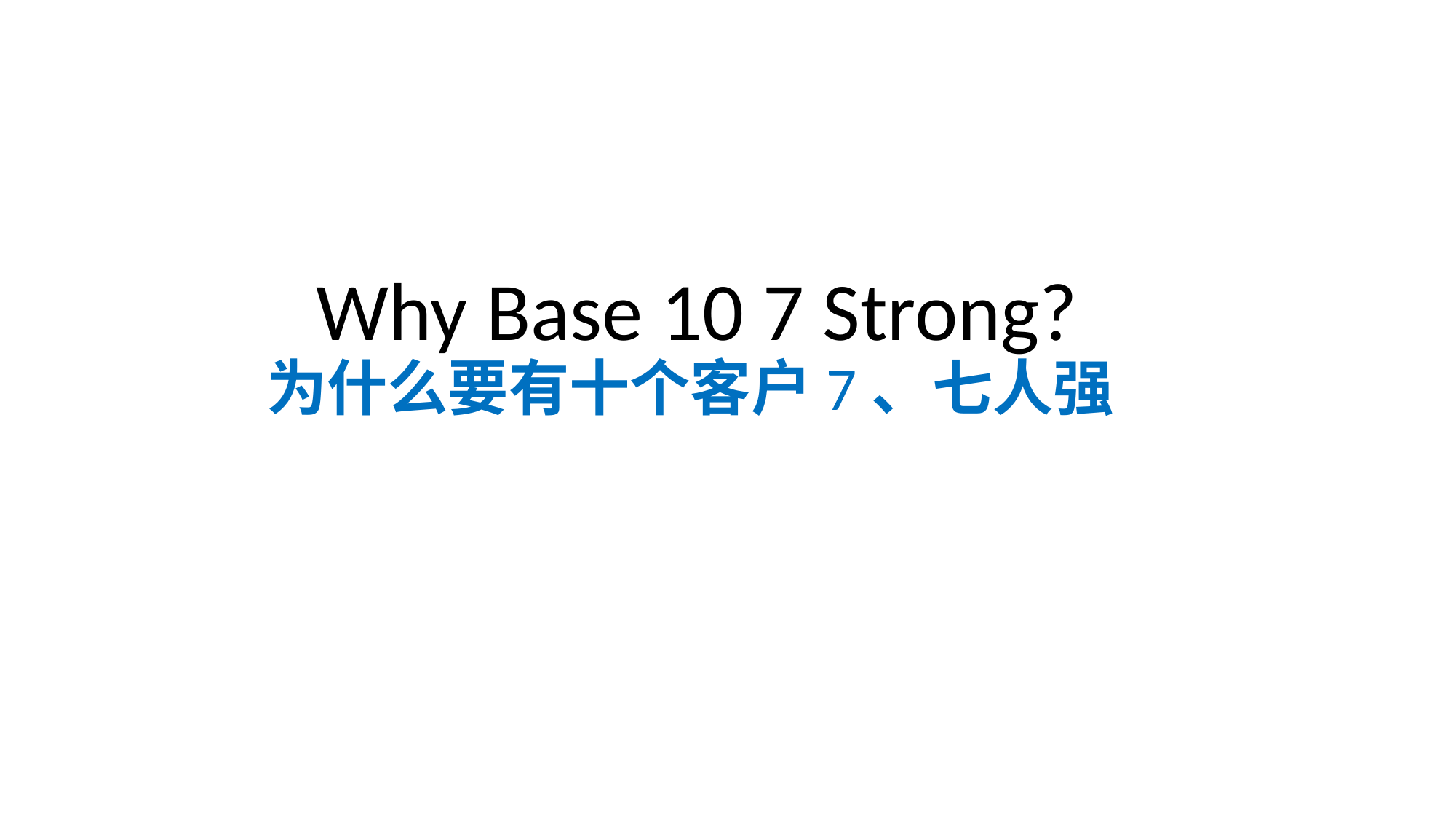

# Why Base 10 7 Strong? 为什么要有十个客户7、七人强